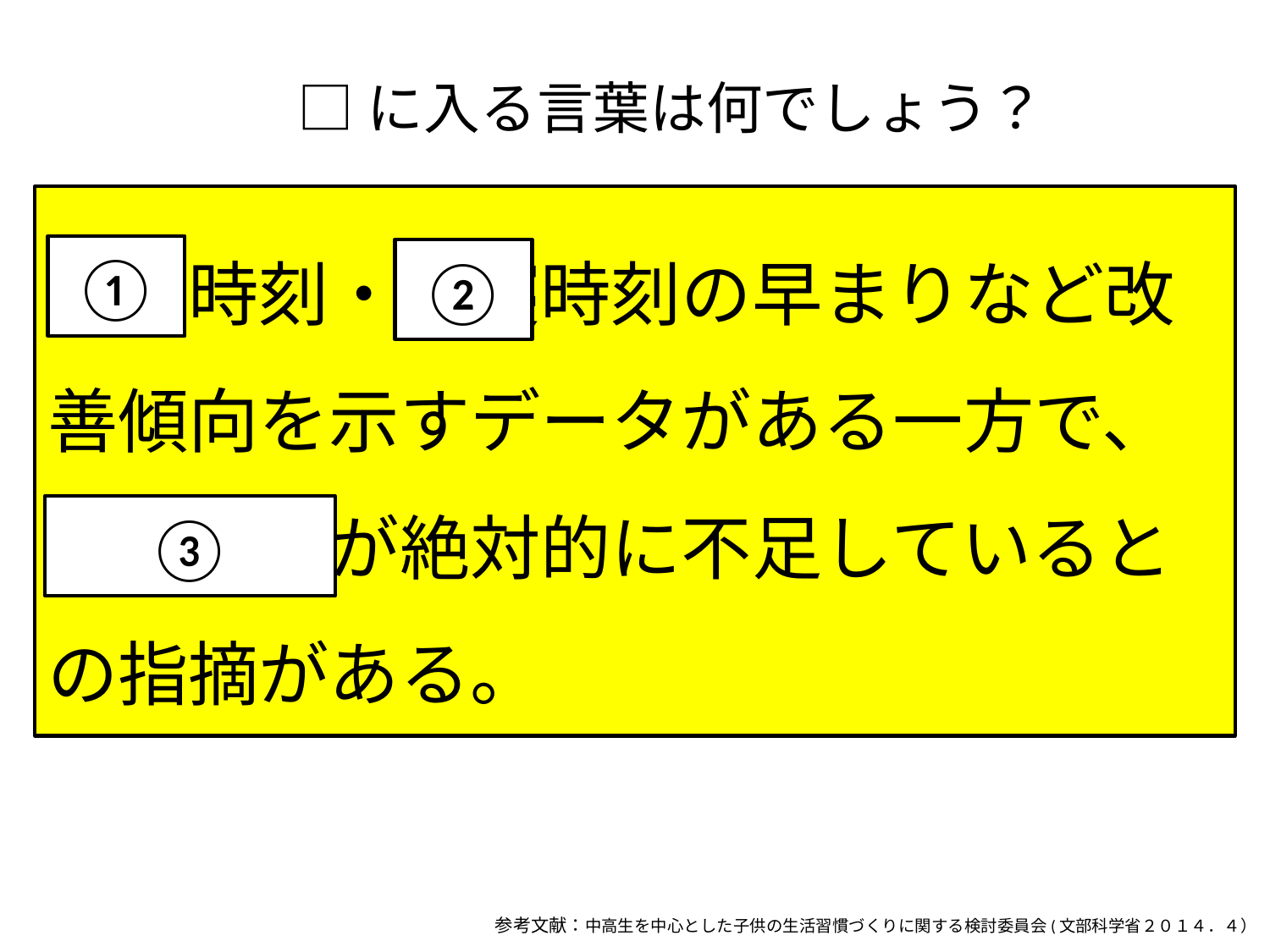

□に入る言葉は何でしょう？
起床時刻・就寝時刻の早まりなど改善傾向を示すデータがある一方で、睡眠時間が絶対的に不足しているとの指摘がある。
①
②
③
# 参考文献：中高生を中心とした子供の生活習慣づくりに関する検討委員会(文部科学省２０１４．４）